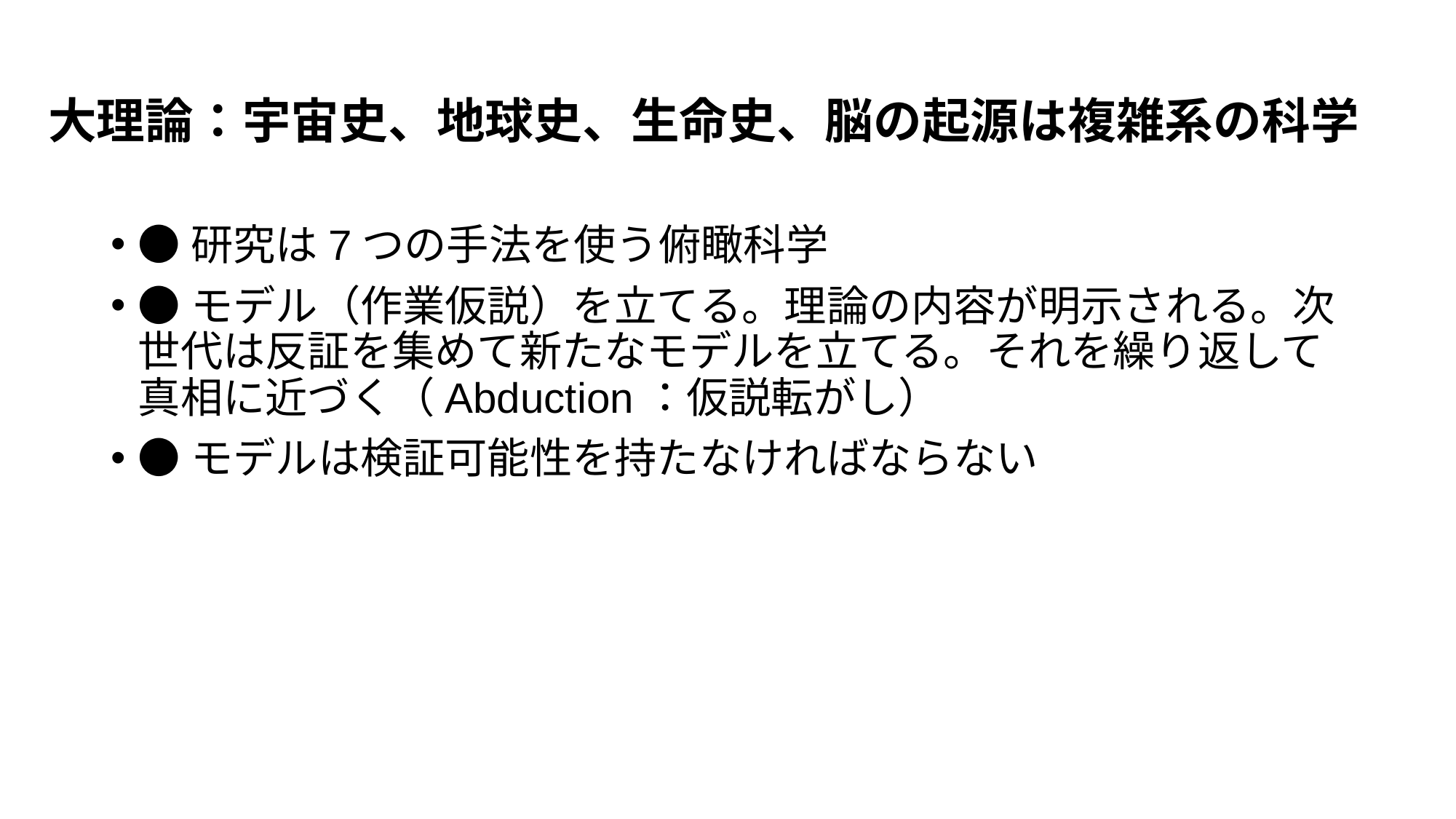

# 大理論：宇宙史、地球史、生命史、脳の起源は複雑系の科学
●研究は7つの手法を使う俯瞰科学
●モデル（作業仮説）を立てる。理論の内容が明示される。次世代は反証を集めて新たなモデルを立てる。それを繰り返して真相に近づく（Abduction：仮説転がし）
●モデルは検証可能性を持たなければならない